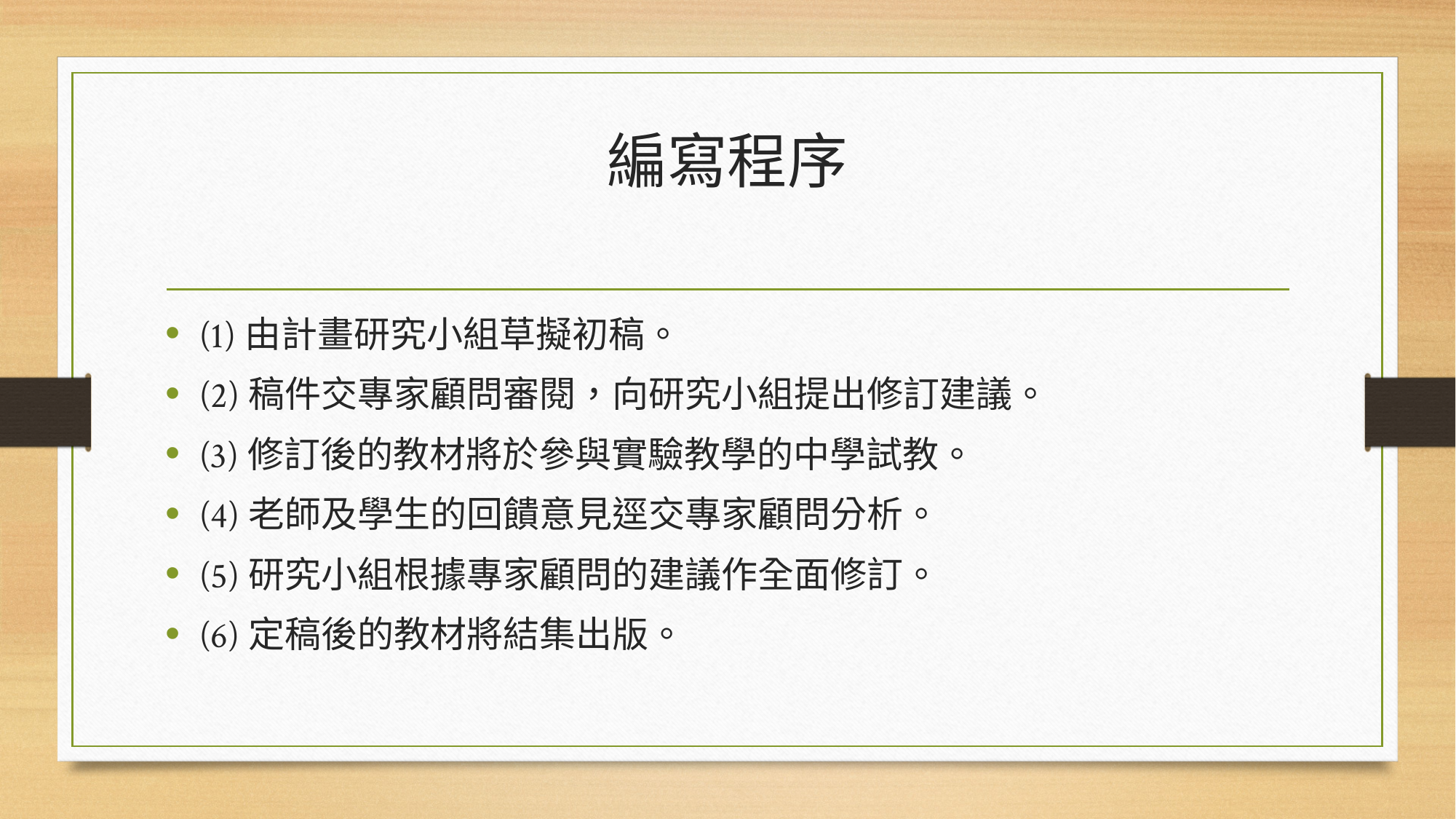

# 編寫程序
(1)由計畫研究小組草擬初稿。
(2)稿件交專家顧問審閱，向研究小組提出修訂建議。
(3)修訂後的教材將於參與實驗教學的中學試教。
(4)老師及學生的回饋意見逕交專家顧問分析。
(5)研究小組根據專家顧問的建議作全面修訂。
(6)定稿後的教材將結集出版。